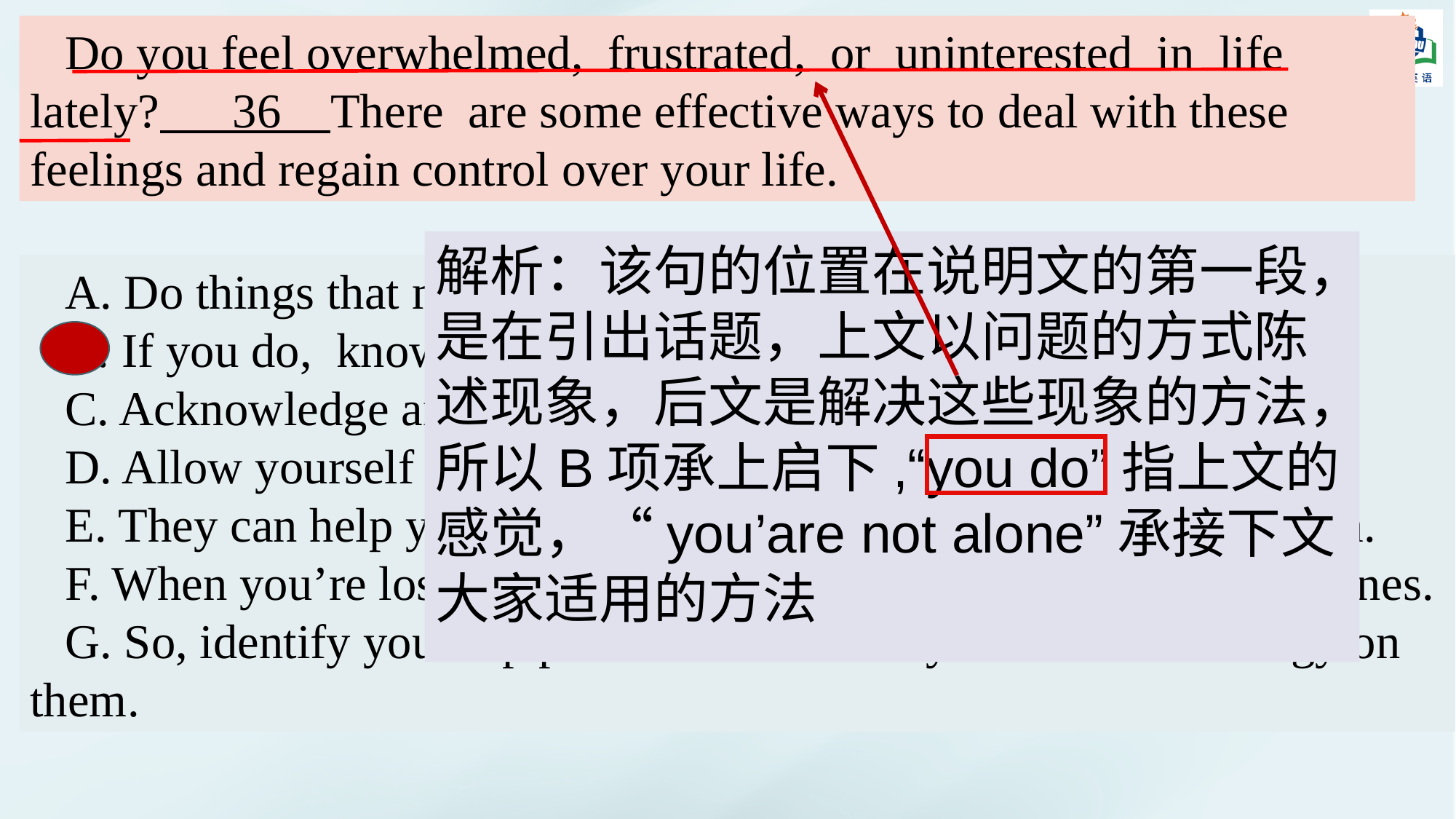

Do you feel overwhelmed,  frustrated,  or  uninterested  in  life  lately?      36    There  are some effective ways to deal with these feelings and regain control over your life.
解析：该句的位置在说明文的第一段，是在引出话题，上文以问题的方式陈述现象，后文是解决这些现象的方法，所以B项承上启下,“you do”指上文的感觉，“you’are not alone”承接下文大家适用的方法

A. Do things that make you feel good.
B. If you do,  know that you’re not alone.
C. Acknowledge and accept your feelings.
D. Allow yourself to think and process without judgment.
E. They can help you identify your feelings and the causes of them.
F. When you’re lost ,  it’s normal to lean into these unhealthy routines.
G. So, identify your top priorities and focus your time and energy on them.